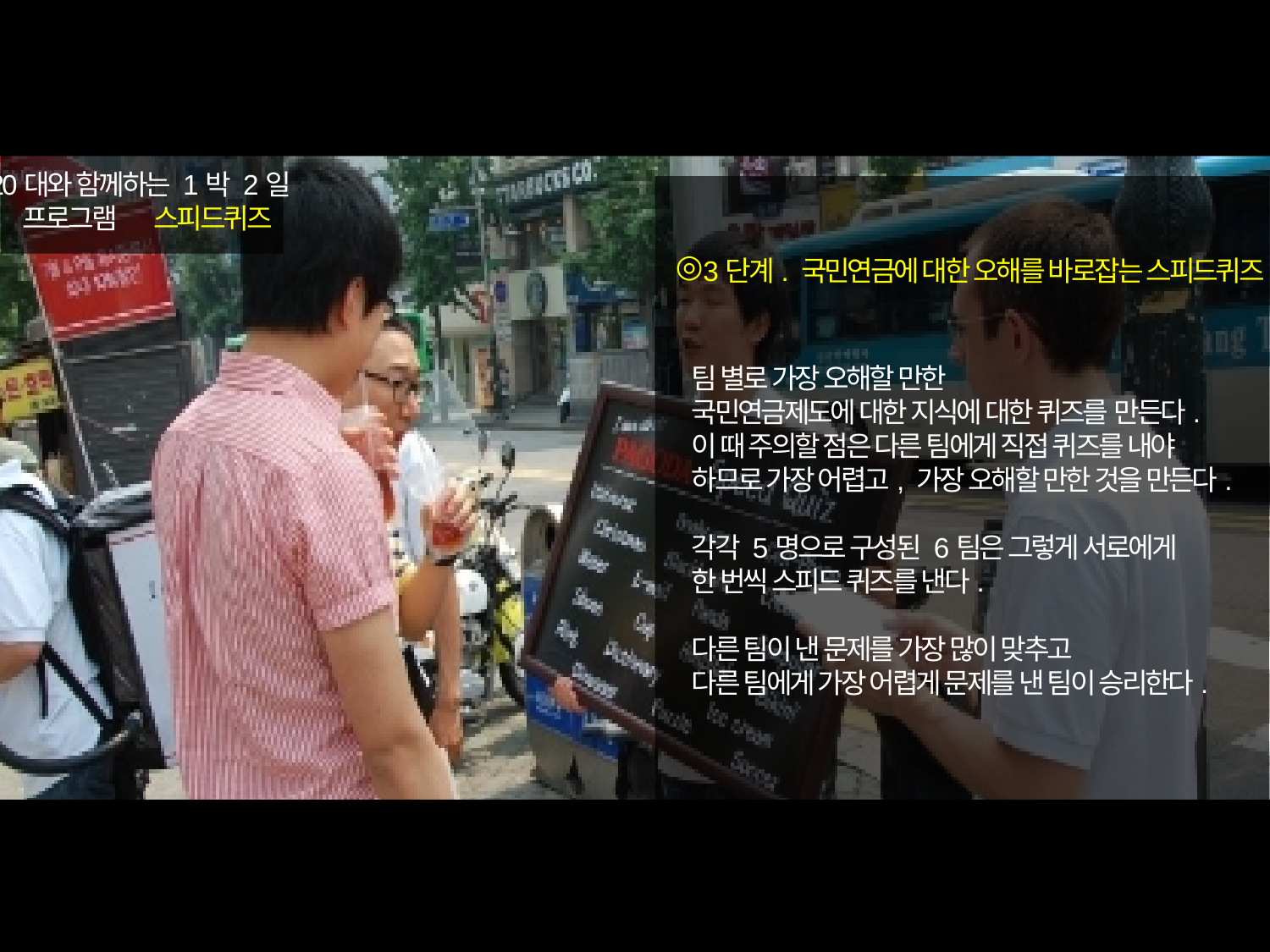

20대와 함께하는 1박 2일
 프로그램       스피드퀴즈

◎
3단계. 국민연금에 대한 오해를 바로잡는 스피드퀴즈
팀 별로 가장 오해할 만한
국민연금제도에 대한 지식에 대한 퀴즈를 만든다.
이 때 주의할 점은 다른 팀에게 직접 퀴즈를 내야
하므로 가장 어렵고, 가장 오해할 만한 것을 만든다.

각각 5명으로 구성된 6팀은 그렇게 서로에게
한 번씩 스피드 퀴즈를 낸다.

다른 팀이 낸 문제를 가장 많이 맞추고
다른 팀에게 가장 어렵게 문제를 낸 팀이 승리한다.